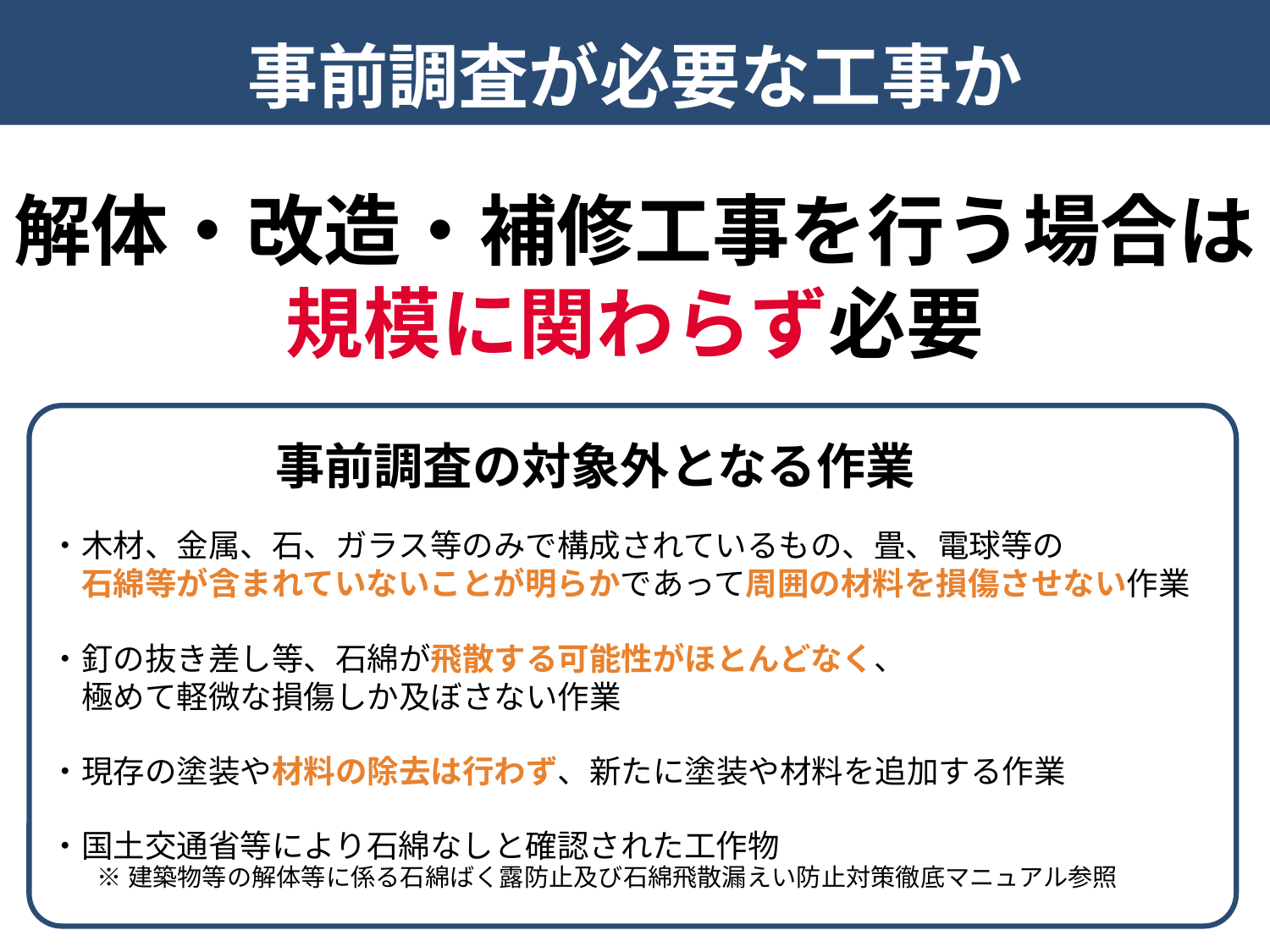

事前調査が必要な工事か
解体・改造・補修工事を行う場合は
規模に関わらず必要

事前調査の対象外となる作業
・木材、金属、石、ガラス等のみで構成されているもの、畳、電球等の
　石綿等が含まれていないことが明らかであって周囲の材料を損傷させない作業
・釘の抜き差し等、石綿が飛散する可能性がほとんどなく、
　極めて軽微な損傷しか及ぼさない作業
・現存の塗装や材料の除去は行わず、新たに塗装や材料を追加する作業
・国土交通省等により石綿なしと確認された工作物
※建築物等の解体等に係る石綿ばく露防止及び石綿飛散漏えい防止対策徹底マニュアル参照